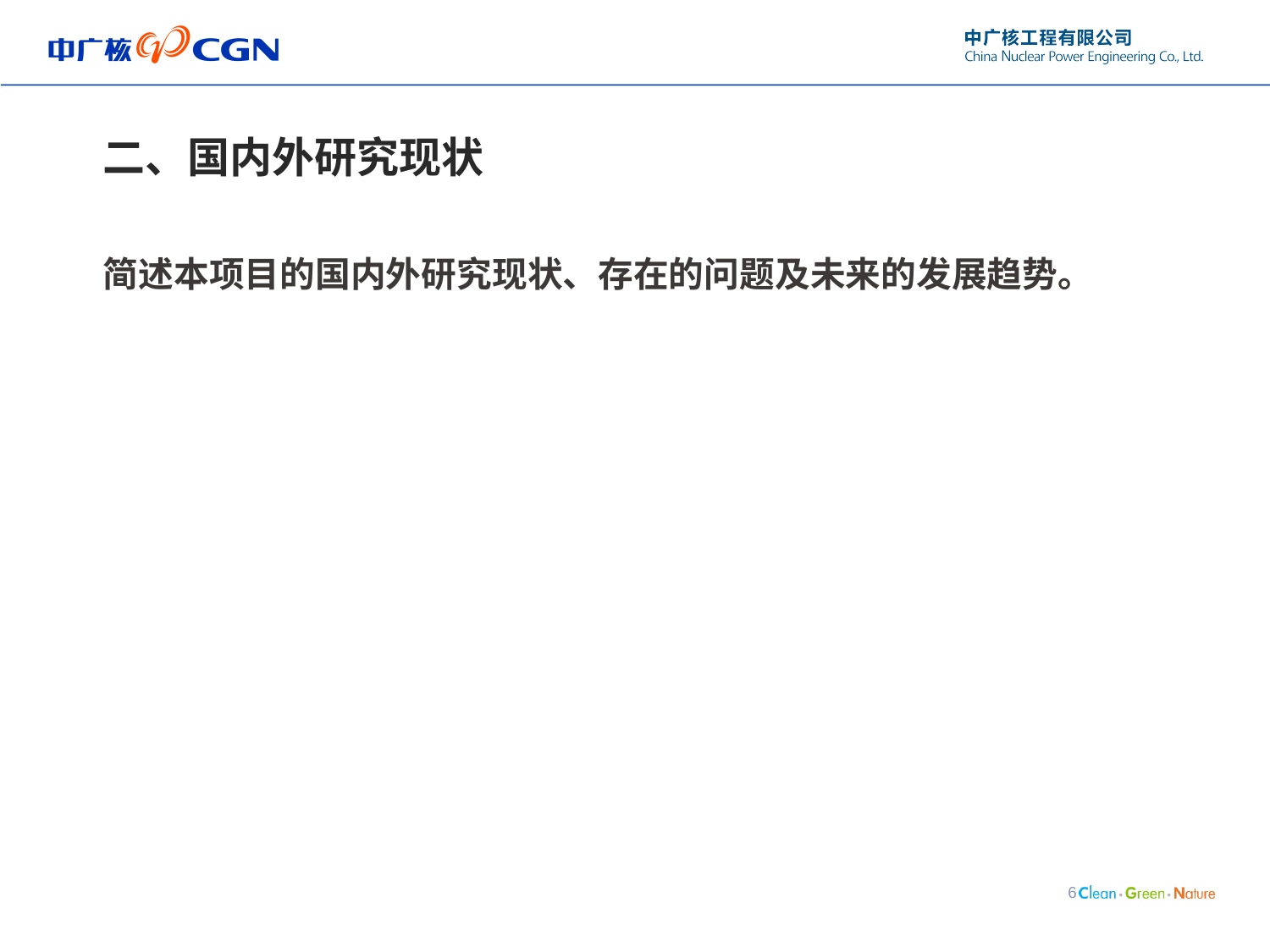

二、国内外研究现状
简述本项目的国内外研究现状、存在的问题及未来的发展趋势。